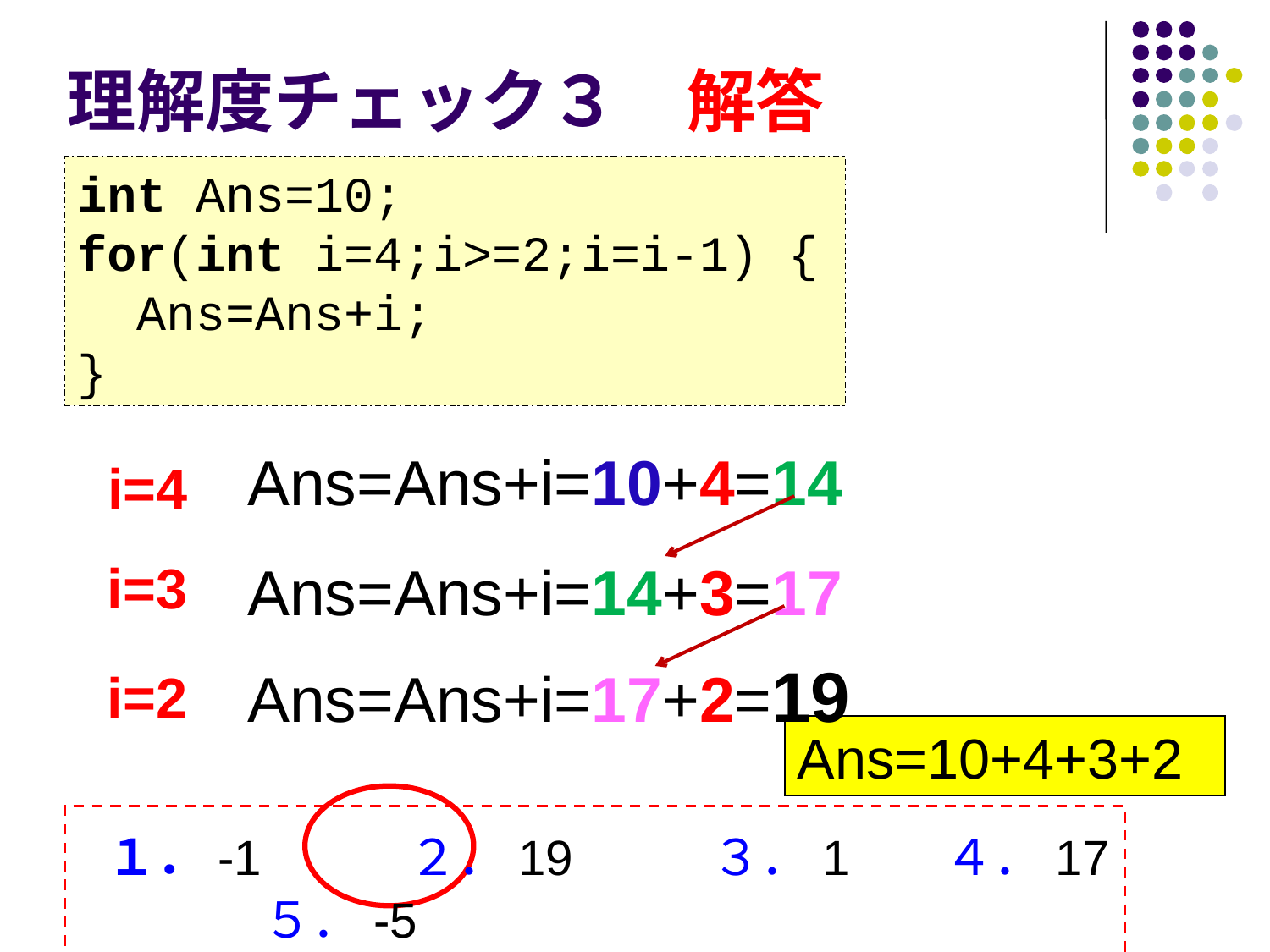

# 理解度チェック３　解答
int Ans=10;
for(int i=4;i>=2;i=i-1) {
  Ans=Ans+i;
}
Ans=Ans+i=10+4=14
i=4
i=3
Ans=Ans+i=14+3=17
Ans=Ans+i=17+2=19
i=2
Ans=10+4+3+2

 １．-1   　    ２．19    　  ３．1      ４．17         ５．-5